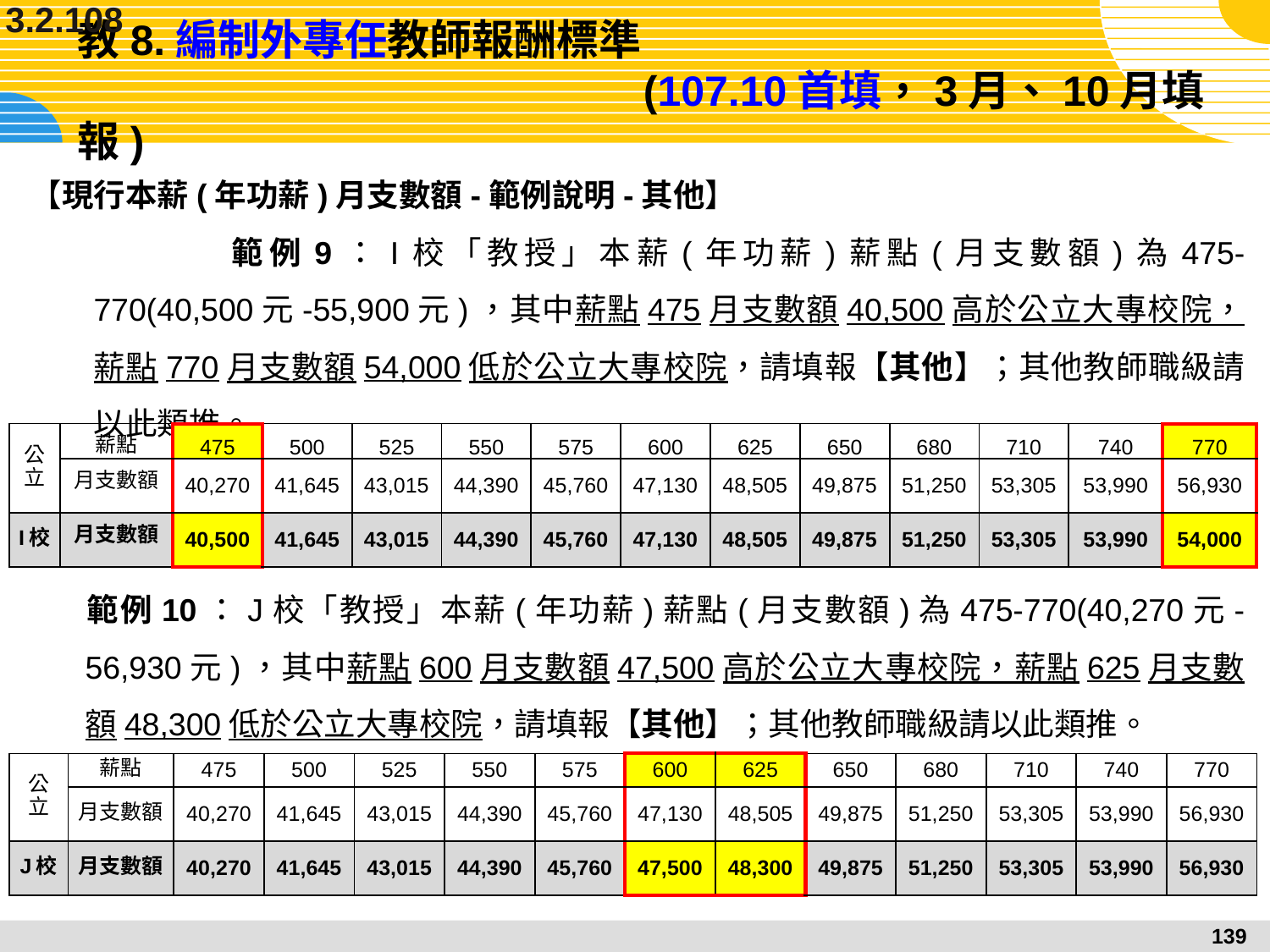

3.2.108
# 教8.編制外專任教師報酬標準								     (107.10首填，3月、10月填報)
【現行本薪(年功薪)月支數額-範例說明-其他】
		範例9：I校「教授」本薪(年功薪)薪點(月支數額)為475-770(40,500元-55,900元)，其中薪點475月支數額40,500高於公立大專校院，薪點770月支數額54,000低於公立大專校院，請填報【其他】；其他教師職級請以此類推。
| 公立 | 薪點 | 475 | 500 | 525 | 550 | 575 | 600 | 625 | 650 | 680 | 710 | 740 | 770 |
| --- | --- | --- | --- | --- | --- | --- | --- | --- | --- | --- | --- | --- | --- |
|  | 月支數額 | 40,270 | 41,645 | 43,015 | 44,390 | 45,760 | 47,130 | 48,505 | 49,875 | 51,250 | 53,305 | 53,990 | 56,930 |
| I校 | 月支數額 | 40,500 | 41,645 | 43,015 | 44,390 | 45,760 | 47,130 | 48,505 | 49,875 | 51,250 | 53,305 | 53,990 | 54,000 |
	範例10：J校「教授」本薪(年功薪)薪點(月支數額)為475-770(40,270元-56,930元)，其中薪點600月支數額47,500高於公立大專校院，薪點625月支數額48,300低於公立大專校院，請填報【其他】；其他教師職級請以此類推。
| 公立 | 薪點 | 475 | 500 | 525 | 550 | 575 | 600 | 625 | 650 | 680 | 710 | 740 | 770 |
| --- | --- | --- | --- | --- | --- | --- | --- | --- | --- | --- | --- | --- | --- |
|  | 月支數額 | 40,270 | 41,645 | 43,015 | 44,390 | 45,760 | 47,130 | 48,505 | 49,875 | 51,250 | 53,305 | 53,990 | 56,930 |
| J校 | 月支數額 | 40,270 | 41,645 | 43,015 | 44,390 | 45,760 | 47,500 | 48,300 | 49,875 | 51,250 | 53,305 | 53,990 | 56,930 |